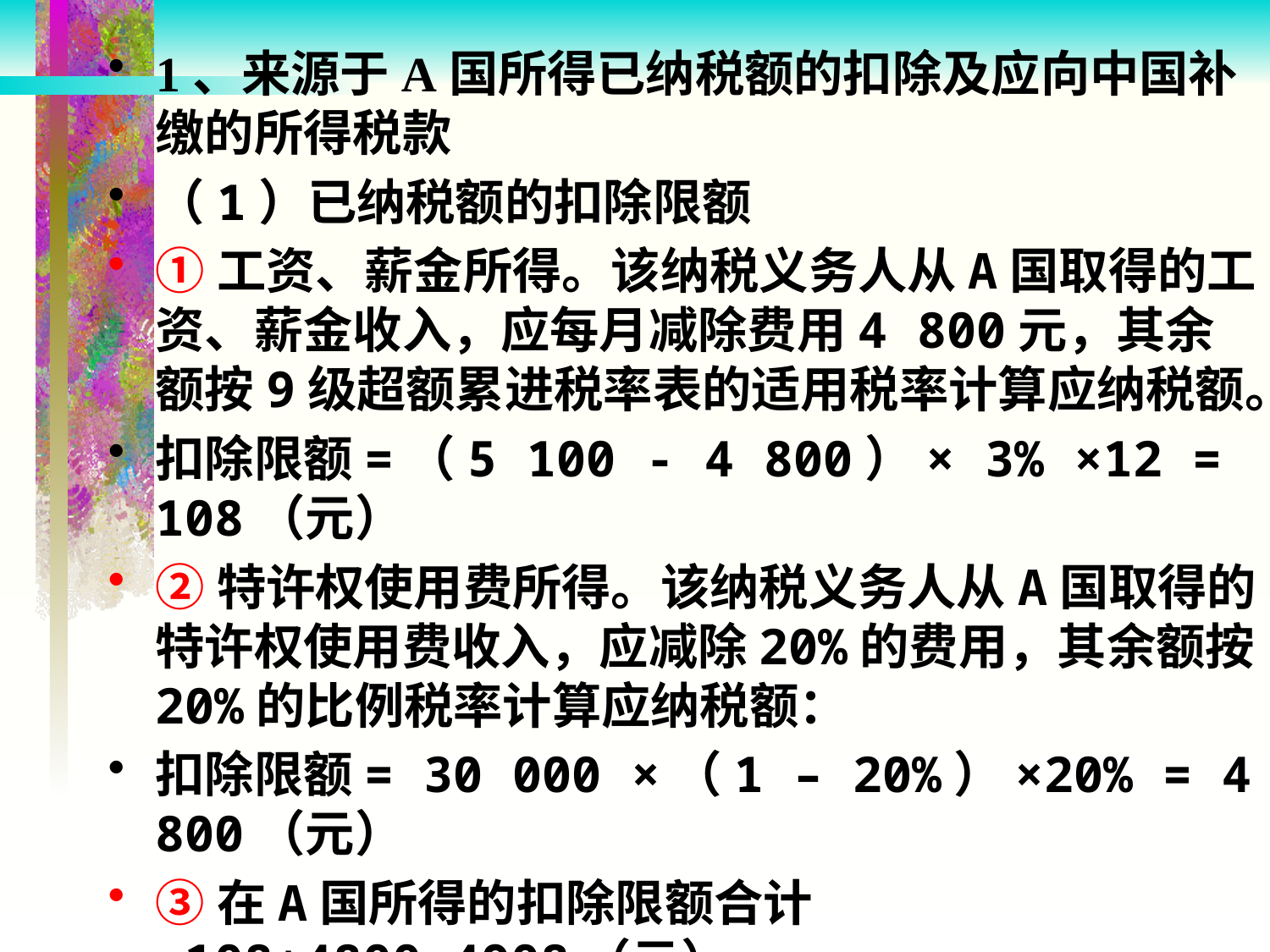

1、来源于A国所得已纳税额的扣除及应向中国补缴的所得税款
（1）已纳税额的扣除限额
①工资、薪金所得。该纳税义务人从A国取得的工资、薪金收入，应每月减除费用4 800元，其余额按9级超额累进税率表的适用税率计算应纳税额。
扣除限额=（5 100 - 4 800）× 3% ×12 = 108（元）
②特许权使用费所得。该纳税义务人从A国取得的特许权使用费收入，应减除20%的费用，其余额按20%的比例税率计算应纳税额：
扣除限额= 30 000 ×（1 – 20%）×20% = 4 800（元）
③在A国所得的扣除限额合计=108+4800=4908（元）